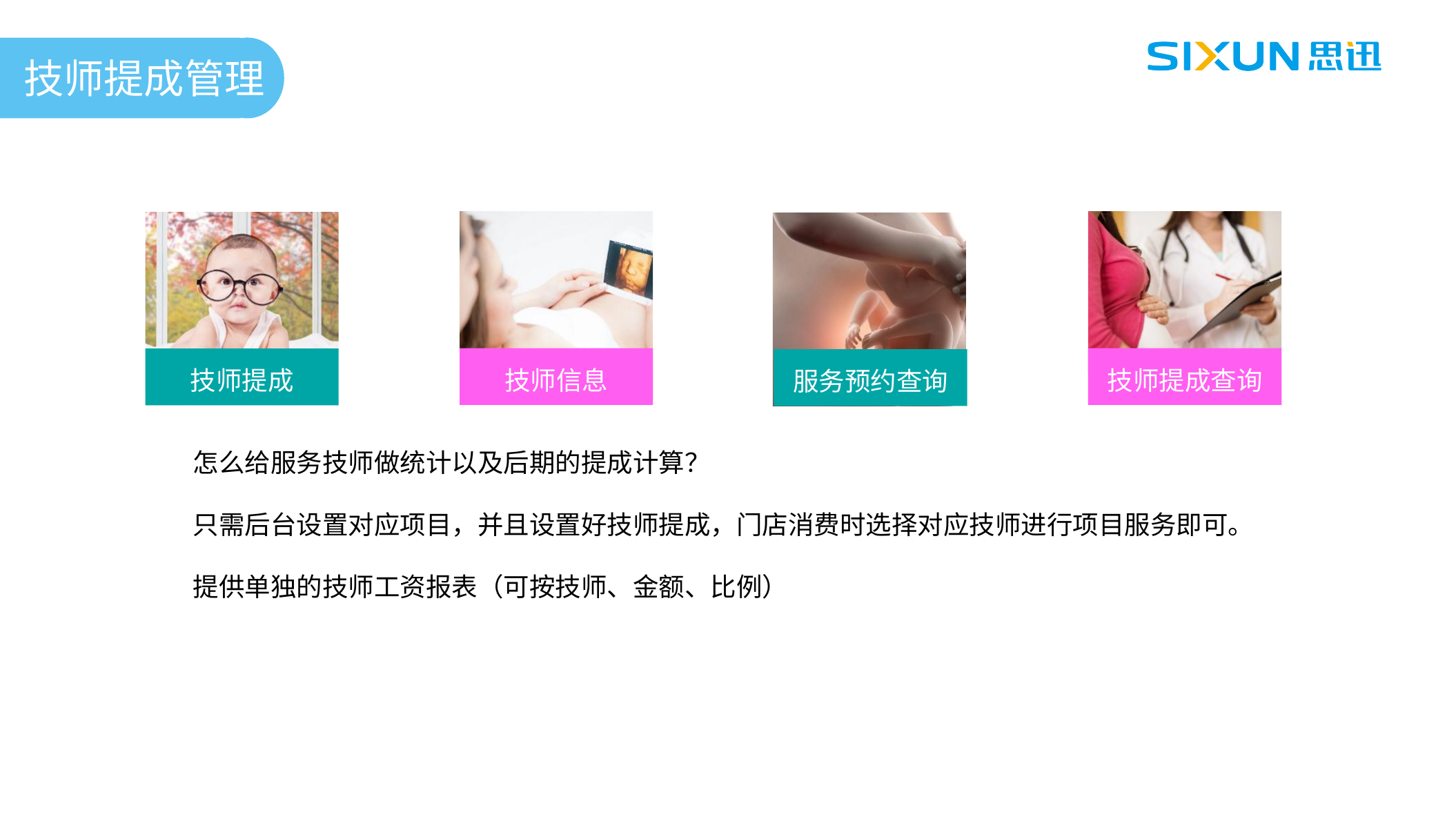

技师提成管理

技师信息

技师提成查询

技师提成

服务预约查询
怎么给服务技师做统计以及后期的提成计算？

只需后台设置对应项目，并且设置好技师提成，门店消费时选择对应技师进行项目服务即可。

提供单独的技师工资报表（可按技师、金额、比例）